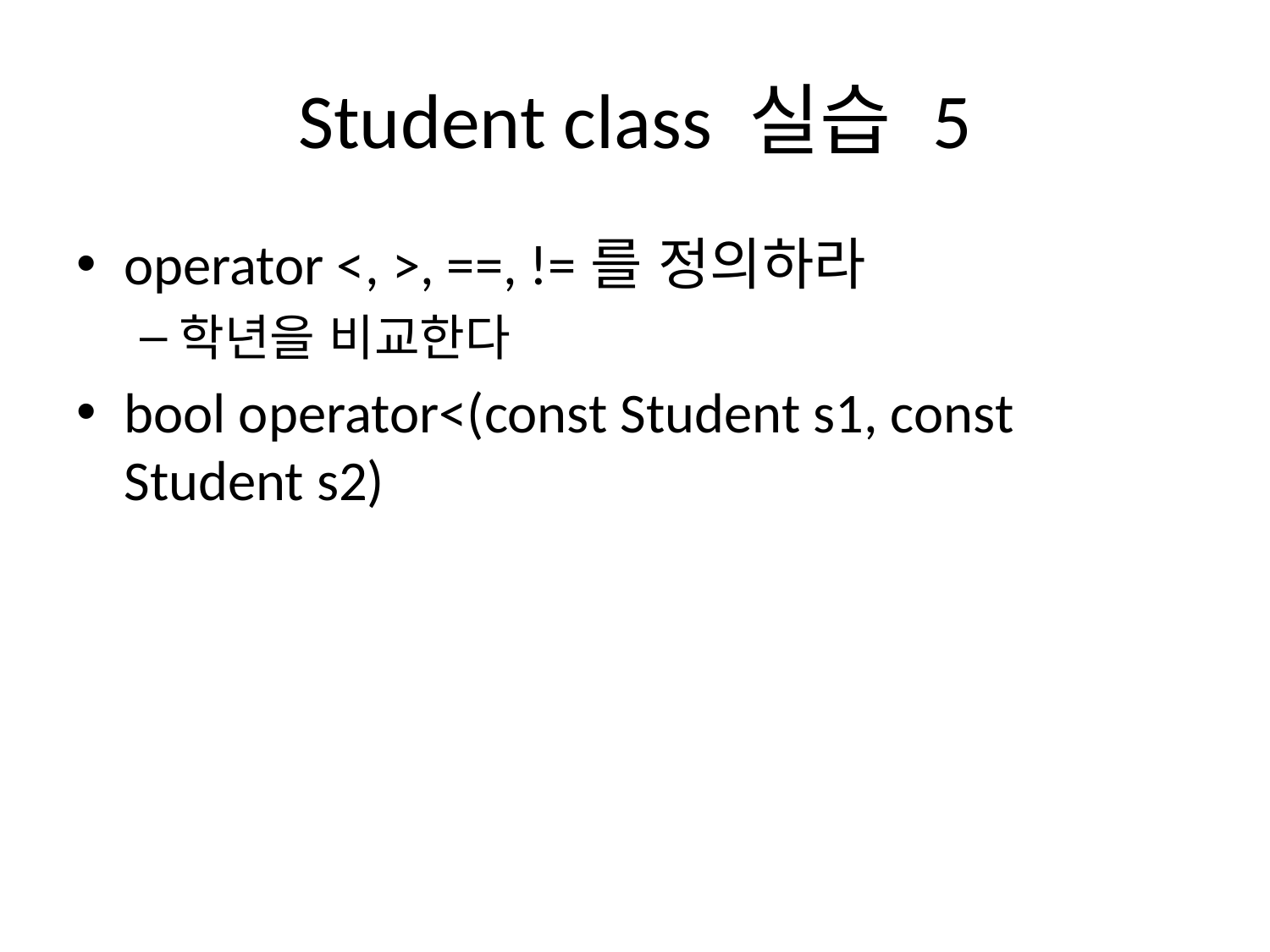

# Student class 실습 5
operator <, >, ==, !=를 정의하라
학년을 비교한다
bool operator<(const Student s1, const Student s2)